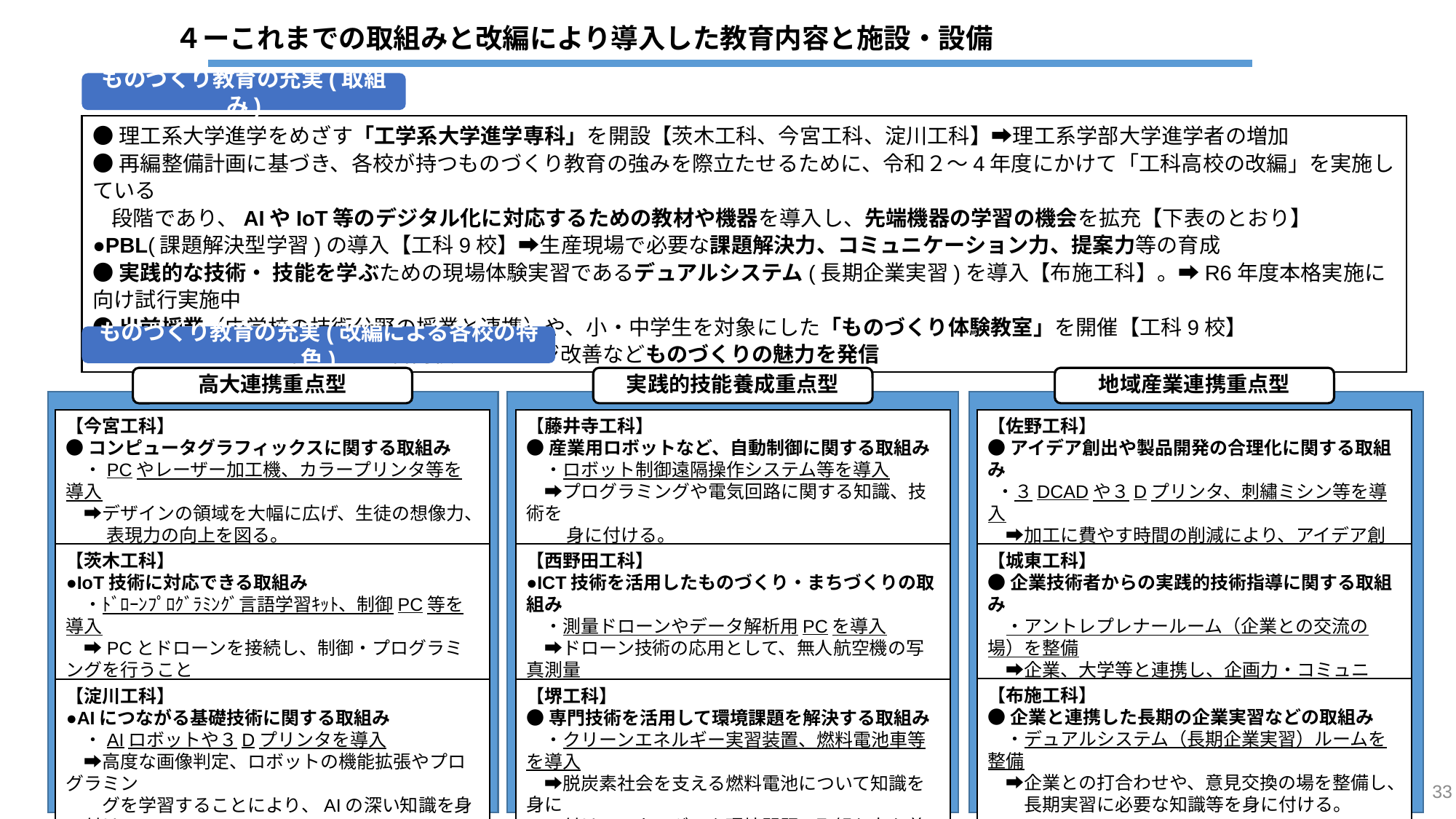

４ーこれまでの取組みと改編により導入した教育内容と施設・設備
ものづくり教育の充実(取組み)
●理工系大学進学をめざす「工学系大学進学専科」を開設【茨木工科、今宮工科、淀川工科】➡理工系学部大学進学者の増加
●再編整備計画に基づき、各校が持つものづくり教育の強みを際立たせるために、令和２～4年度にかけて「工科高校の改編」を実施している
   段階であり、AIやIoT等のデジタル化に対応するための教材や機器を導入し、先端機器の学習の機会を拡充【下表のとおり】
●PBL(課題解決型学習)の導入【工科9校】➡生産現場で必要な課題解決力、コミュニケーション力、提案力等の育成
●実践的な技術・ 技能を学ぶための現場体験実習であるデュアルシステム(長期企業実習)を導入【布施工科】。➡R6年度本格実施に向け試行実施中
●出前授業（中学校の技術分野の授業と連携）や、小・中学生を対象にした「ものづくり体験教室」を開催【工科9校】
　　➡ものづくりの楽しさや工科高校のイメージ改善などものづくりの魅力を発信
ものづくり教育の充実(改編による各校の特色)
実践的技能養成重点型
地域産業連携重点型
高大連携重点型

【佐野工科】
●アイデア創出や製品開発の合理化に関する取組み
 ・３DCADや３Dプリンタ、刺繡ミシン等を導入
　➡加工に費やす時間の削減により、アイデア創出を
　　 時間を増やし、想像力を身に付ける。
【藤井寺工科】
●産業用ロボットなど、自動制御に関する取組み
　・ロボット制御遠隔操作システム等を導入
　➡プログラミングや電気回路に関する知識、技術を
　　 身に付ける。
【今宮工科】
●コンピュータグラフィックスに関する取組み
　・PCやレーザー加工機、カラープリンタ等を導入
　➡デザインの領域を大幅に広げ、生徒の想像力、
　 　表現力の向上を図る。
【西野田工科】
●ICT技術を活用したものづくり・まちづくりの取組み
　・測量ドローンやデータ解析用PCを導入
　➡ドローン技術の応用として、無人航空機の写真測量
　　 の技術や解析の手法を身に付ける。
【城東工科】
●企業技術者からの実践的技術指導に関する取組み
　・アントレプレナールーム（企業との交流の場）を整備
　➡企業、大学等と連携し、企画力・コミュニケーション
　　力を身に付けアイデアを形にする技術力を身に付ける。
【茨木工科】
●IoT技術に対応できる取組み
　・ﾄﾞﾛｰﾝﾌﾟﾛｸﾞﾗﾐﾝｸﾞ言語学習ｷｯﾄ、制御PC等を導入
　➡PCとドローンを接続し、制御・プログラミングを行うこと
　　 で、アルゴリズムの理解とIoT技術を身に付ける。
【布施工科】
●企業と連携した長期の企業実習などの取組み
　・デュアルシステム（長期企業実習）ルームを整備
　➡企業との打合わせや、意見交換の場を整備し、
　　長期実習に必要な知識等を身に付ける。
【淀川工科】
●AIにつながる基礎技術に関する取組み
　・AIロボットや３Dプリンタを導入
　➡高度な画像判定、ロボットの機能拡張やプログラミン
　　グを学習することにより、AIの深い知識を身に付ける。
【堺工科】
●専門技術を活用して環境課題を解決する取組み
　・クリーンエネルギー実習装置、燃料電池車等を導入
　➡脱炭素社会を支える燃料電池について知識を身に
　　付け、エネルギーや環境問題に取組む力を養う。
33